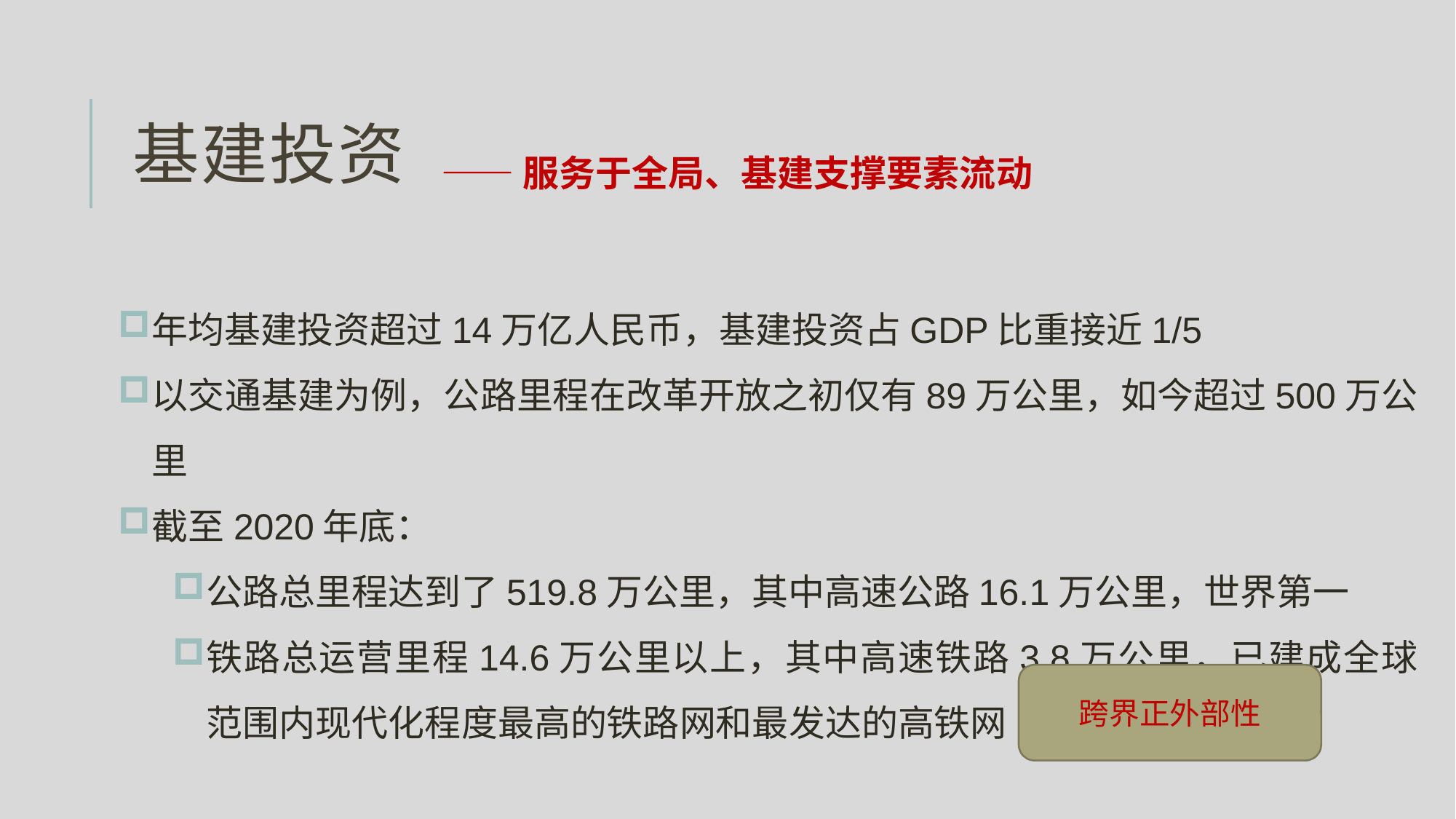

# 基建投资
——服务于全局、基建支撑要素流动
年均基建投资超过14万亿人民币，基建投资占GDP比重接近1/5
以交通基建为例，公路里程在改革开放之初仅有89万公里，如今超过500万公里
截至2020年底：
公路总里程达到了519.8万公里，其中高速公路16.1万公里，世界第一
铁路总运营里程14.6万公里以上，其中高速铁路3.8万公里，已建成全球范围内现代化程度最高的铁路网和最发达的高铁网
跨界正外部性